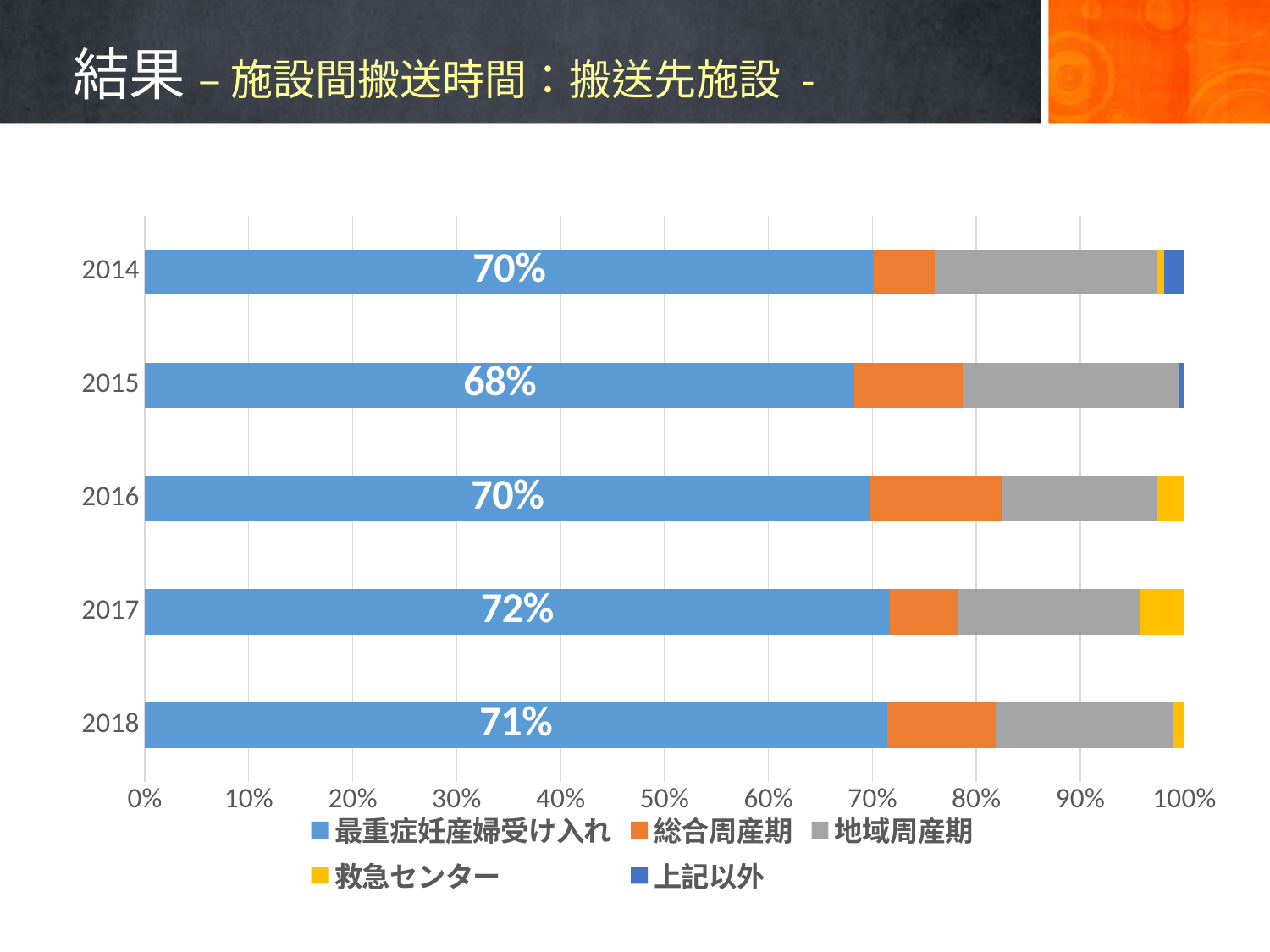

# 結果 – 施設間搬送時間：搬送先施設 -

### Chart

| Category | 最重症妊産婦受け入れ | 総合周産期 | 地域周産期 | 救急センター | 上記以外 |
|---|---|---|---|---|---|
| 2018 | 0.7142857142857143 | 0.1043956043956044 | 0.17032967032967034 | 0.01098901098901099 | 0.0 |
| 2017 | 0.7168674698795181 | 0.06626506024096386 | 0.1746987951807229 | 0.04216867469879518 | 0.0 |
| 2016 | 0.697986577181208 | 0.12751677852348994 | 0.1476510067114094 | 0.026845637583892617 | 0.0 |
| 2015 | 0.6830601092896175 | 0.10382513661202186 | 0.20765027322404372 | 0.0 | 0.00546448087431694 |
| 2014 | 0.7012987012987013 | 0.05844155844155844 | 0.21428571428571427 | 0.006493506493506494 | 0.01948051948051948 |